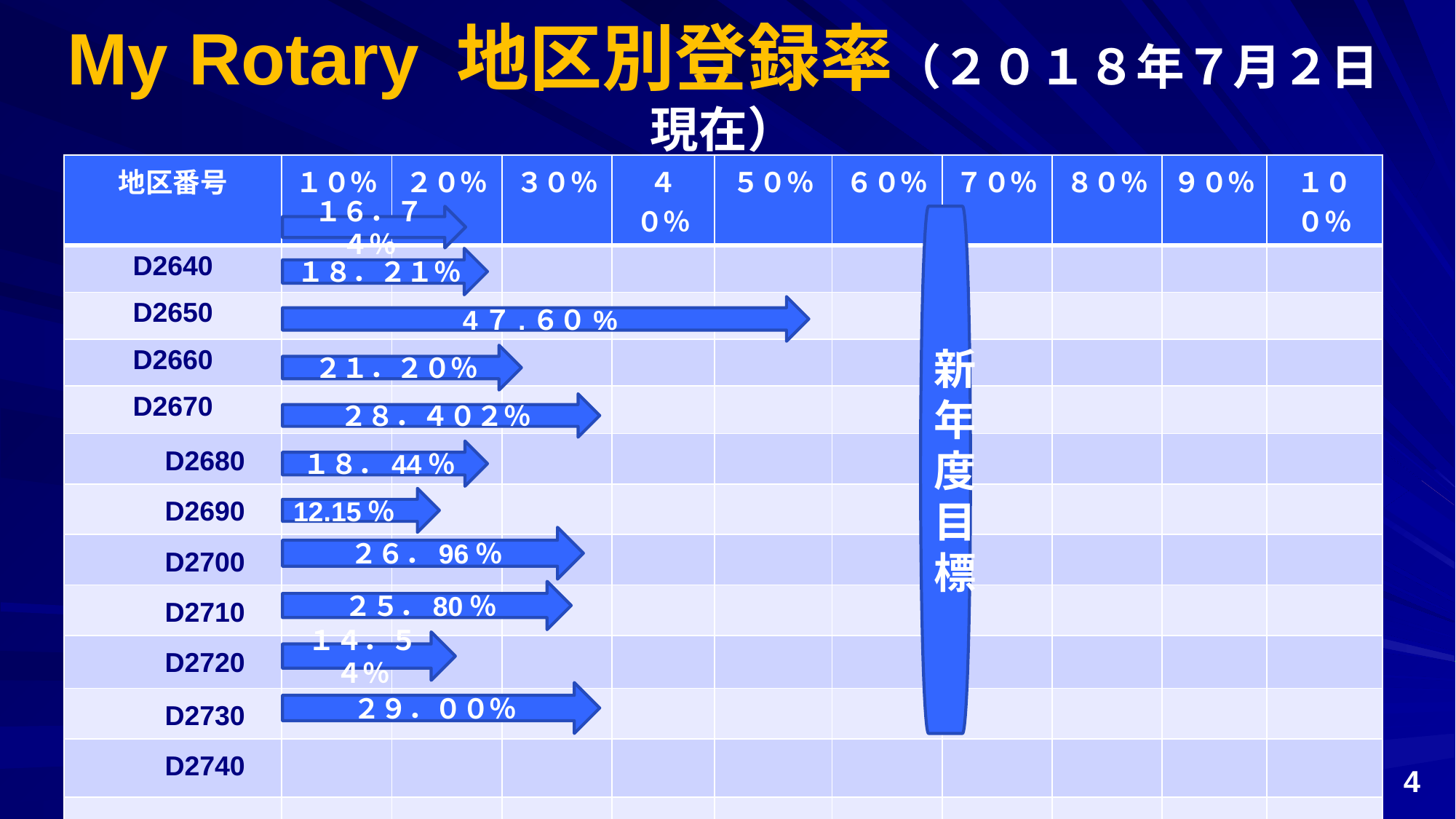

# My Rotary 地区別登録率（２０１８年７月２日現在）
| 地区番号 | １０％ | ２０％ | ３０％ | ４０％ | ５０％ | ６０％ | ７０％ | ８０％ | ９０％ | １００％ |
| --- | --- | --- | --- | --- | --- | --- | --- | --- | --- | --- |
| D2640 |  |  |  |  |  |  |  |  |  |  |
| D2650 |  |  |  |  |  |  |  |  |  |  |
| D2660 |  |  |  |  |  |  |  |  |  |  |
| D2670 |  |  |  |  |  |  |  |  |  |  |
| D2680 |  |  |  |  |  |  |  |  |  |  |
| D2690 |  |  |  |  |  |  |  |  |  |  |
| D2700 |  |  |  |  |  |  |  |  |  |  |
| D2710 |  |  |  |  |  |  |  |  |  |  |
| D2720 |  |  |  |  |  |  |  |  |  |  |
| D2730 |  |  |  |  |  |  |  |  |  |  |
| D2740 |  |  |  |  |  |  |  |  |  |  |
|  |  |  |  |  |  |  |  |  |  |  |
１６．７４％
新年度目標
１８．２１％
4７.６０%
２１．２０％
２８．４０２％
１８．44％
12.15％
２６．96％
２５．80％
１４．５４％
２９．００％
4